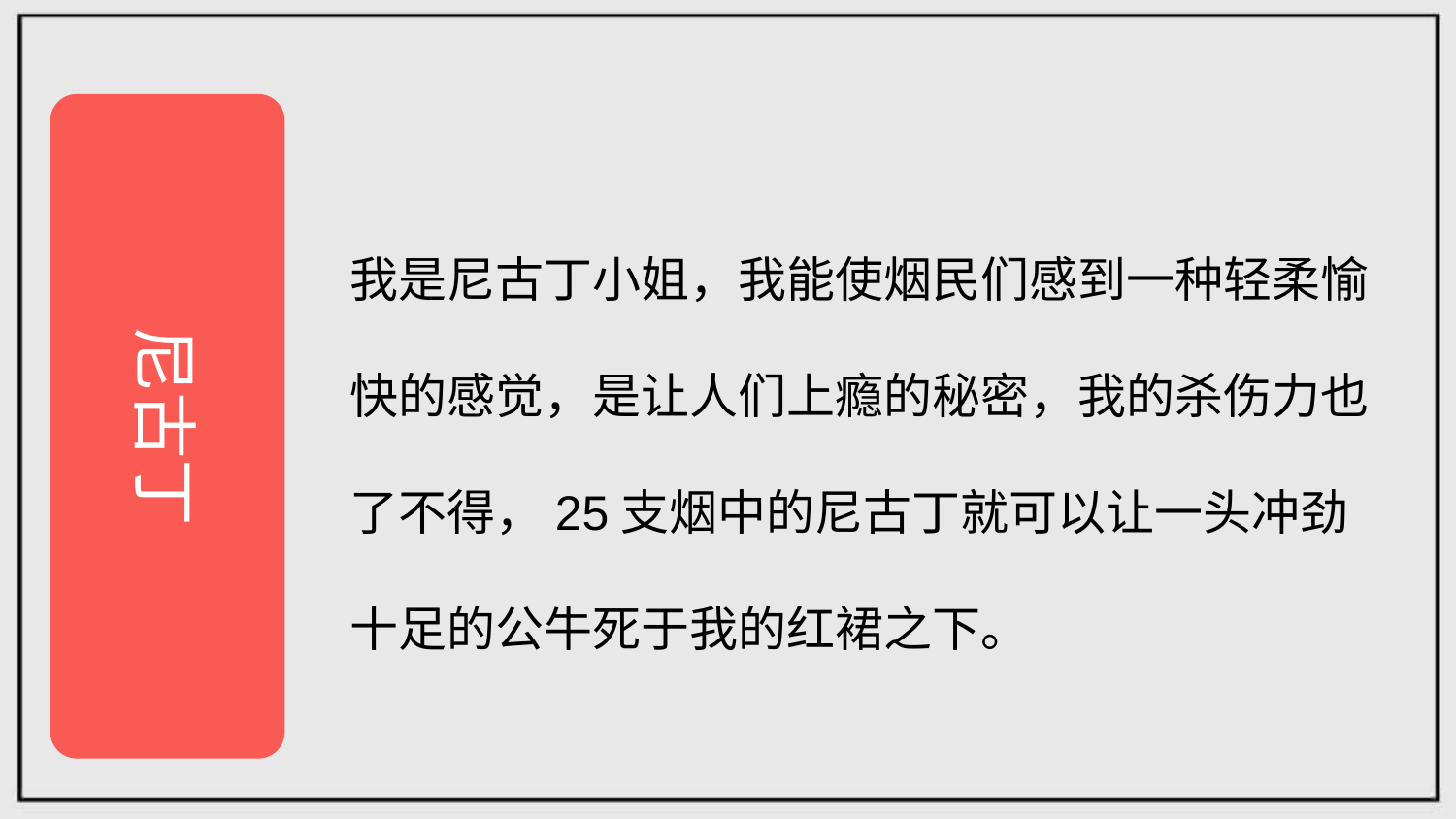

尼古丁
我是尼古丁小姐，我能使烟民们感到一种轻柔愉快的感觉，是让人们上瘾的秘密，我的杀伤力也了不得，25支烟中的尼古丁就可以让一头冲劲十足的公牛死于我的红裙之下。